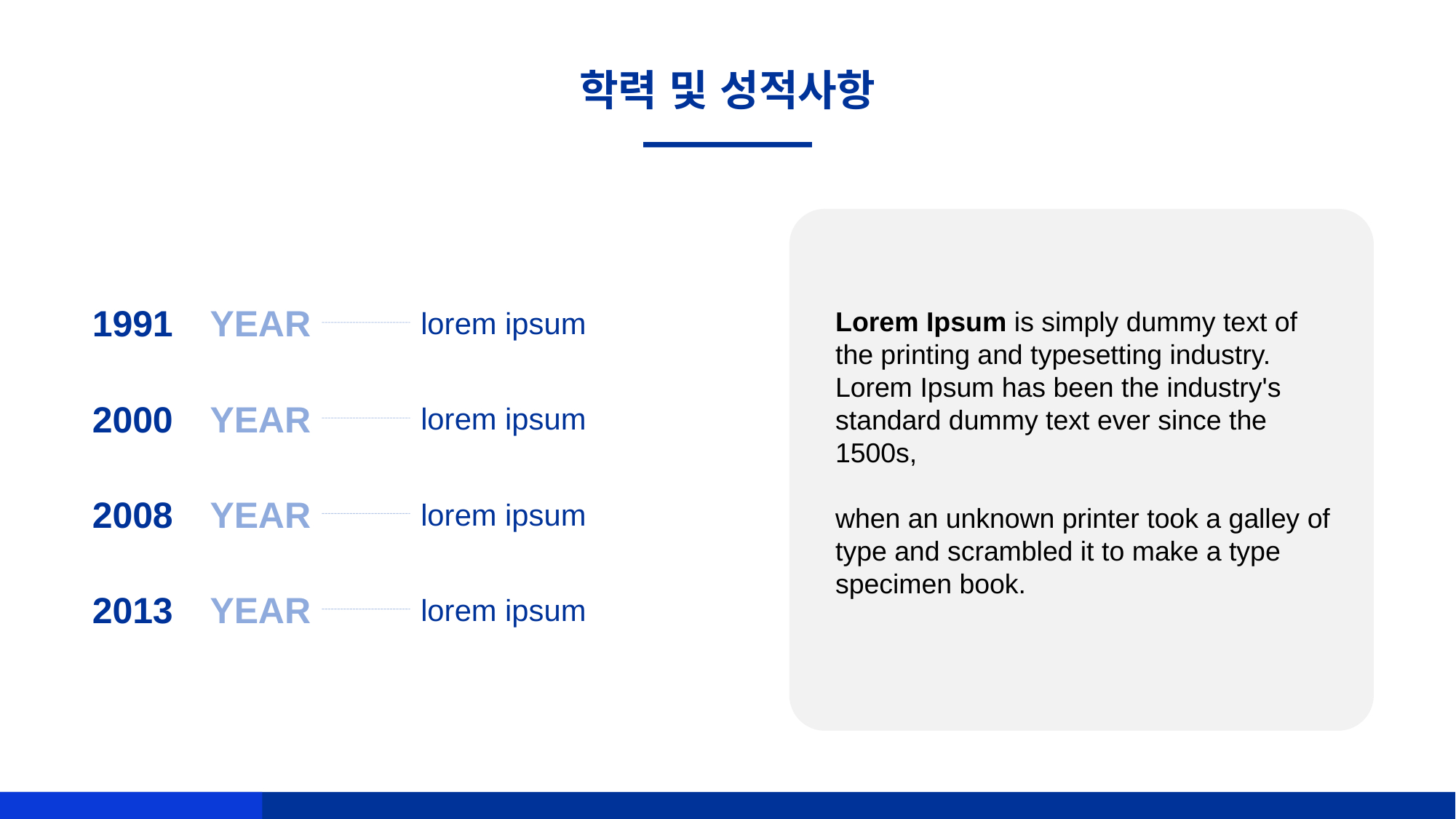

학력 및 성적사항

1991
YEAR
lorem ipsum
Lorem Ipsum is simply dummy text of the printing and typesetting industry. Lorem Ipsum has been the industry's standard dummy text ever since the 1500s,

when an unknown printer took a galley of type and scrambled it to make a type specimen book.
2000
YEAR
lorem ipsum
2008
YEAR
lorem ipsum
2013
YEAR
lorem ipsum